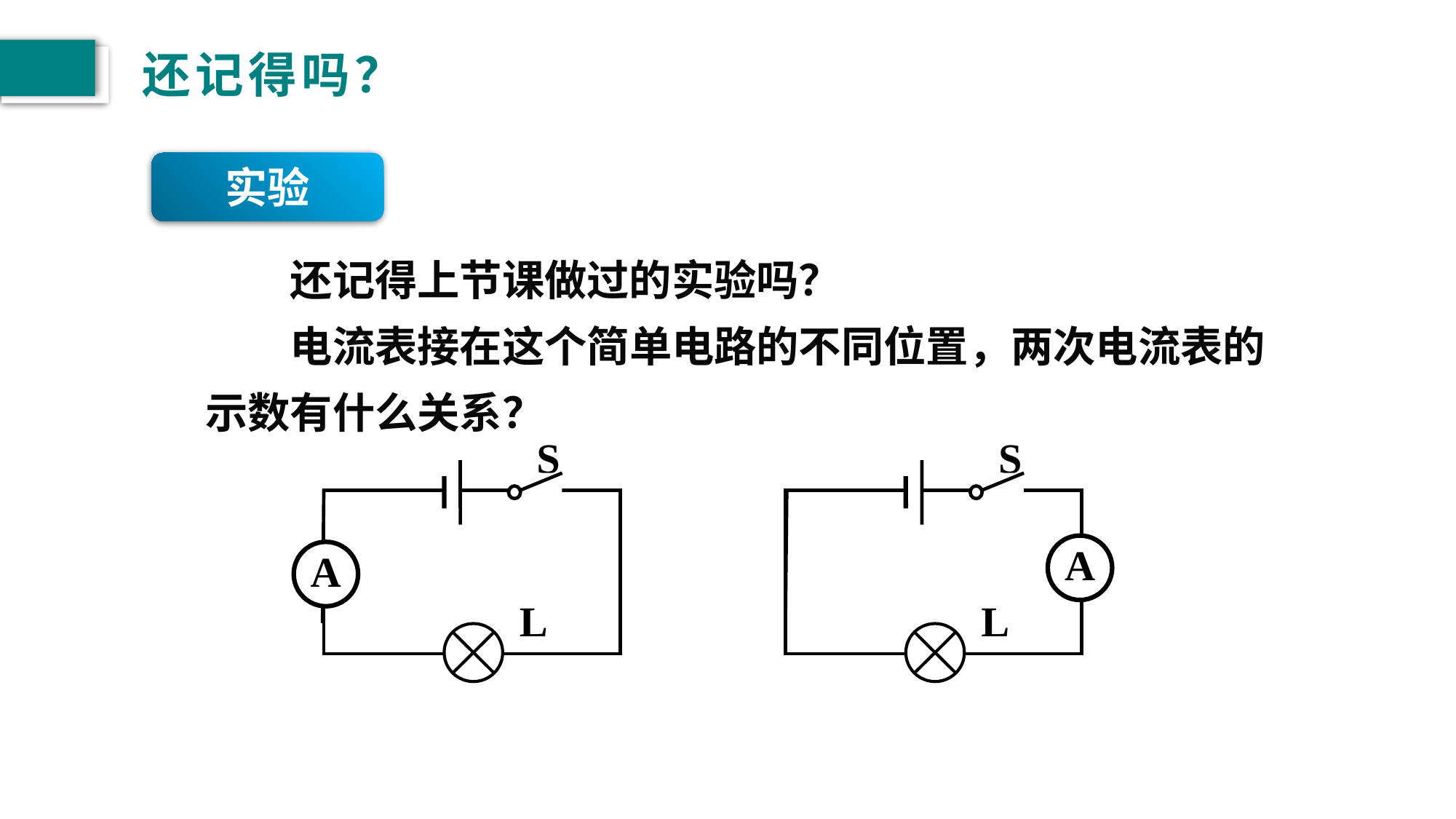

# 还记得吗？
实验
　　还记得上节课做过的实验吗？
　　电流表接在这个简单电路的不同位置，两次电流表的示数有什么关系？
S

A

L

S

A

L